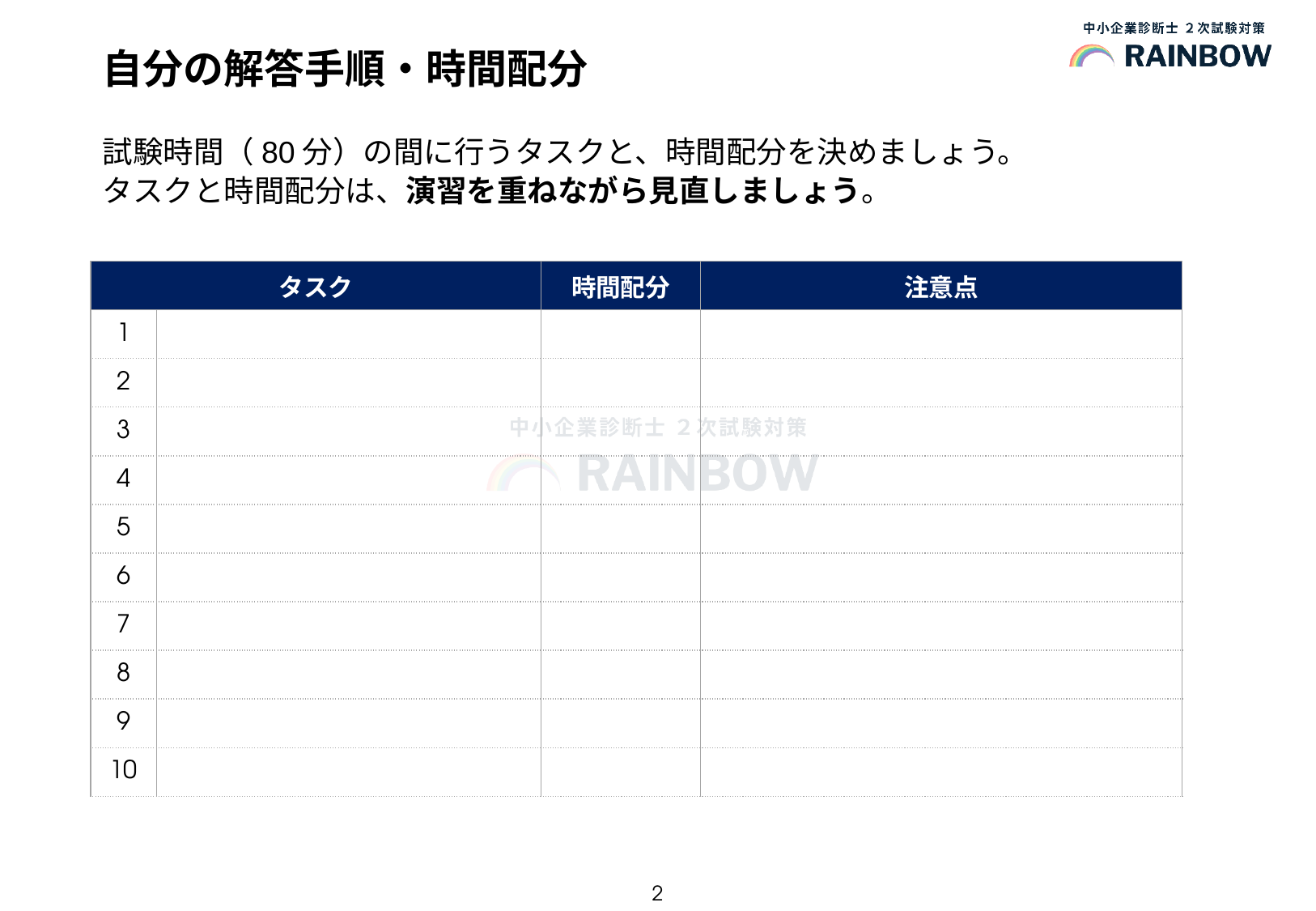

# 自分の解答手順・時間配分
試験時間（80分）の間に行うタスクと、時間配分を決めましょう。
タスクと時間配分は、演習を重ねながら見直しましょう。
| タスク |  | 時間配分 | 注意点 |
| --- | --- | --- | --- |
| 1 |  |  |  |
| 2 |  |  |  |
| 3 |  |  |  |
| 4 |  |  |  |
| 5 |  |  |  |
| 6 |  |  |  |
| 7 |  |  |  |
| 8 |  |  |  |
| 9 |  |  |  |
| 10 |  |  |  |
2